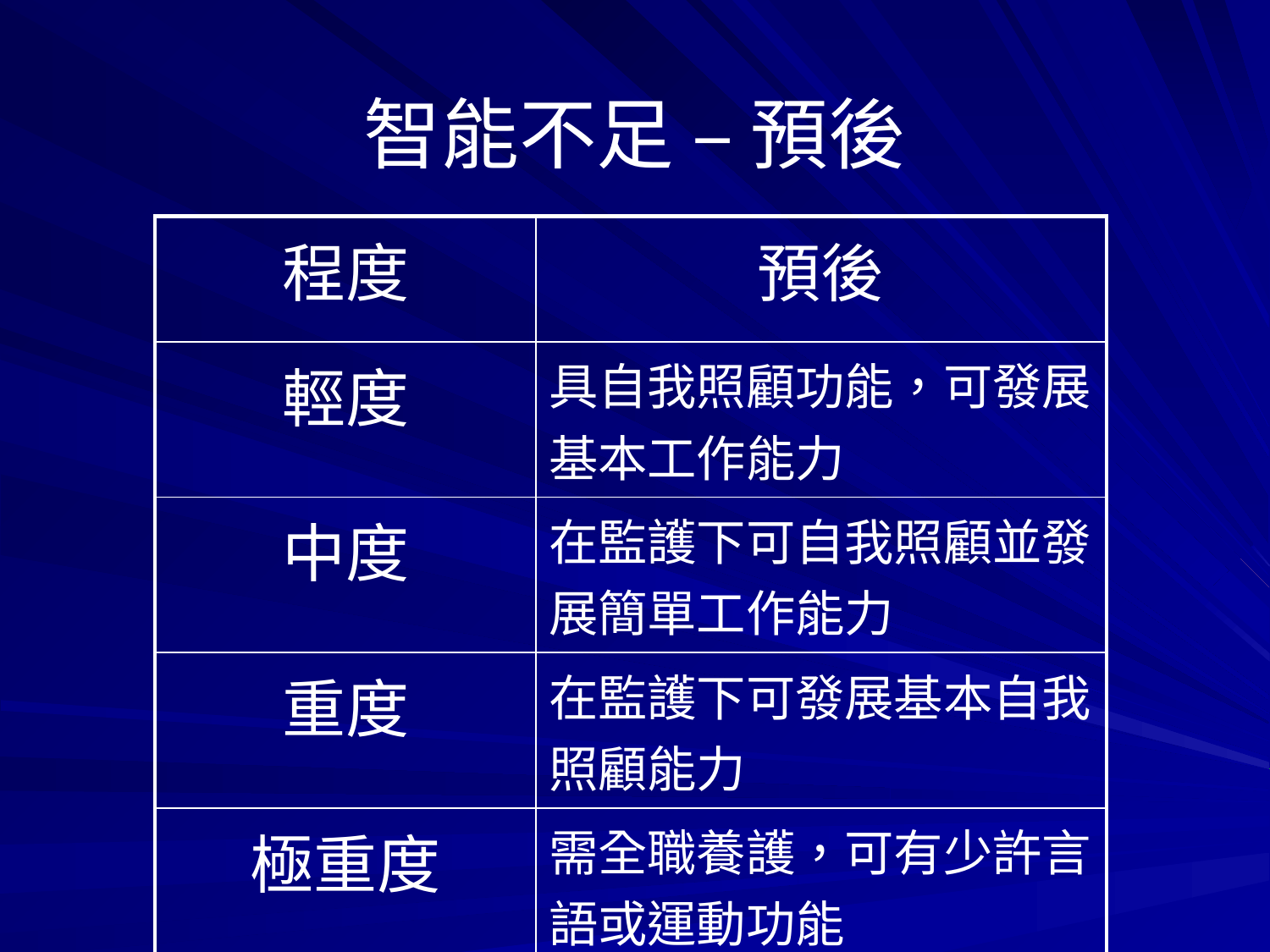

# 智能不足 – 預後
| 程度 | 預後 |
| --- | --- |
| 輕度 | 具自我照顧功能，可發展基本工作能力 |
| 中度 | 在監護下可自我照顧並發展簡單工作能力 |
| 重度 | 在監護下可發展基本自我照顧能力 |
| 極重度 | 需全職養護，可有少許言語或運動功能 |